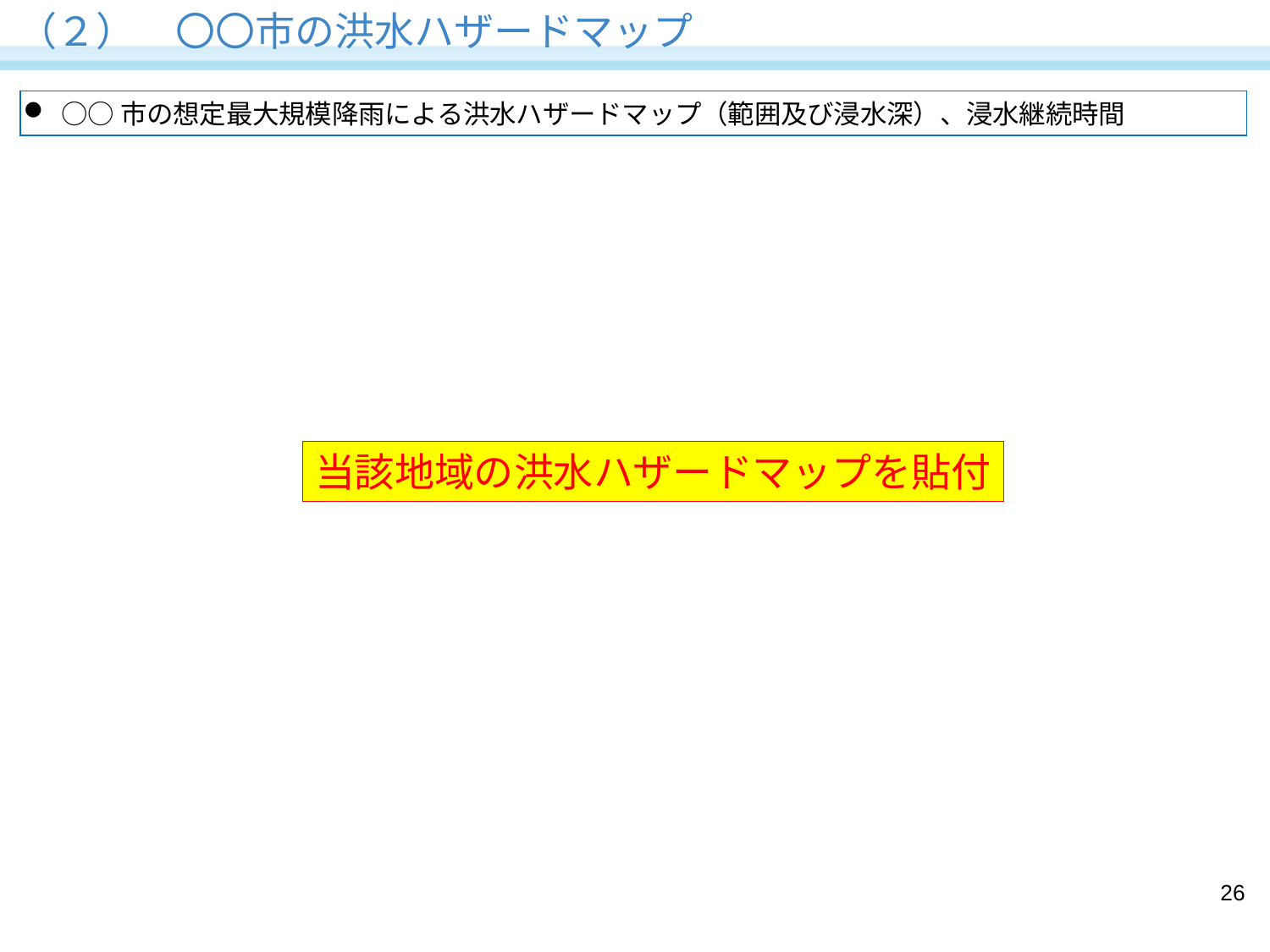

（２）　〇〇市の洪水ハザードマップ
○○市の想定最大規模降雨による洪水ハザードマップ（範囲及び浸水深）、浸水継続時間
当該地域の洪水ハザードマップを貼付
26